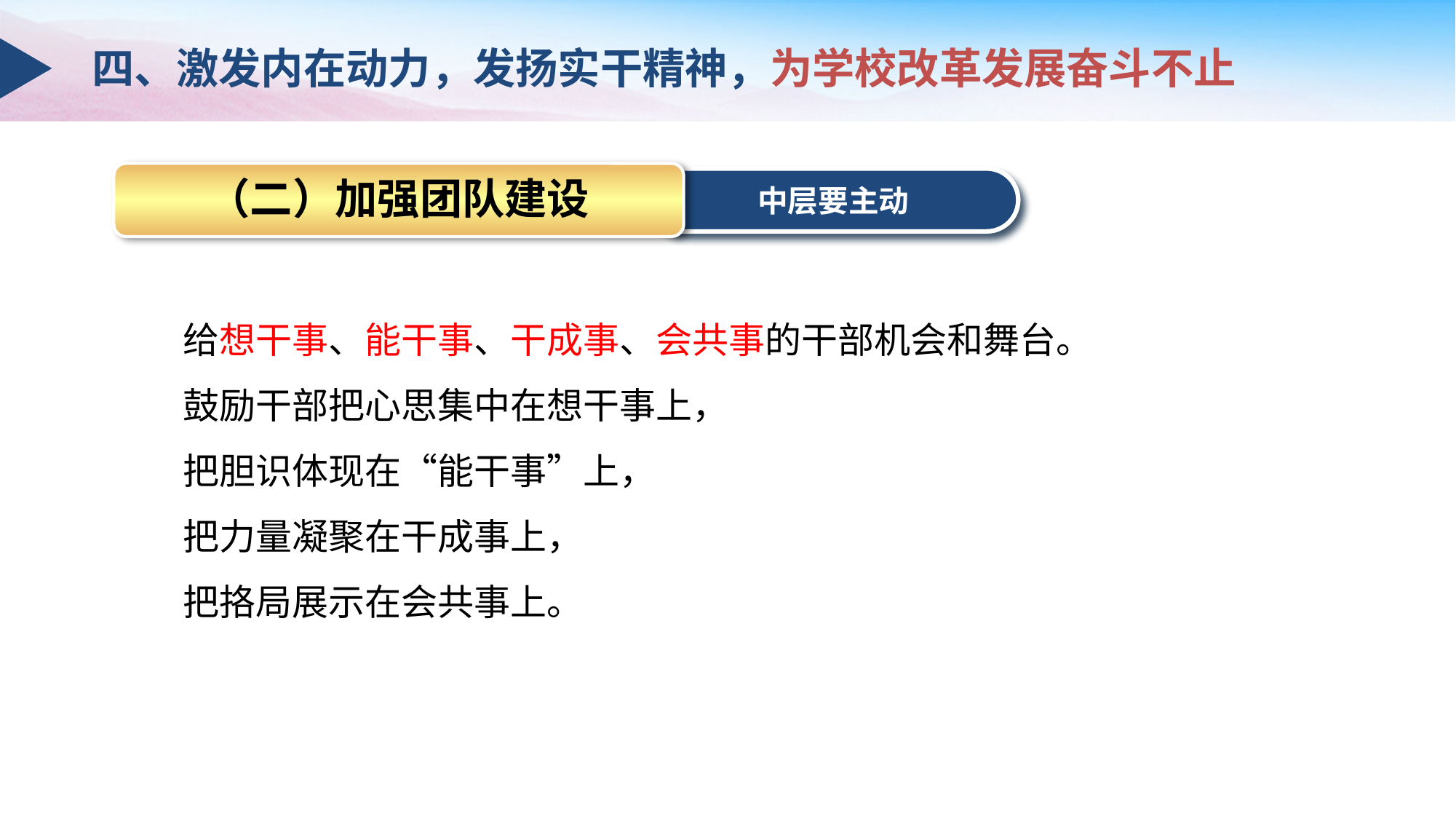

四、激发内在动力，发扬实干精神，为学校改革发展奋斗不止
（二）加强团队建设
中层要主动
给想干事、能干事、干成事、会共事的干部机会和舞台。
鼓励干部把心思集中在想干事上，
把胆识体现在“能干事”上，
把力量凝聚在干成事上，
把挌局展示在会共事上。